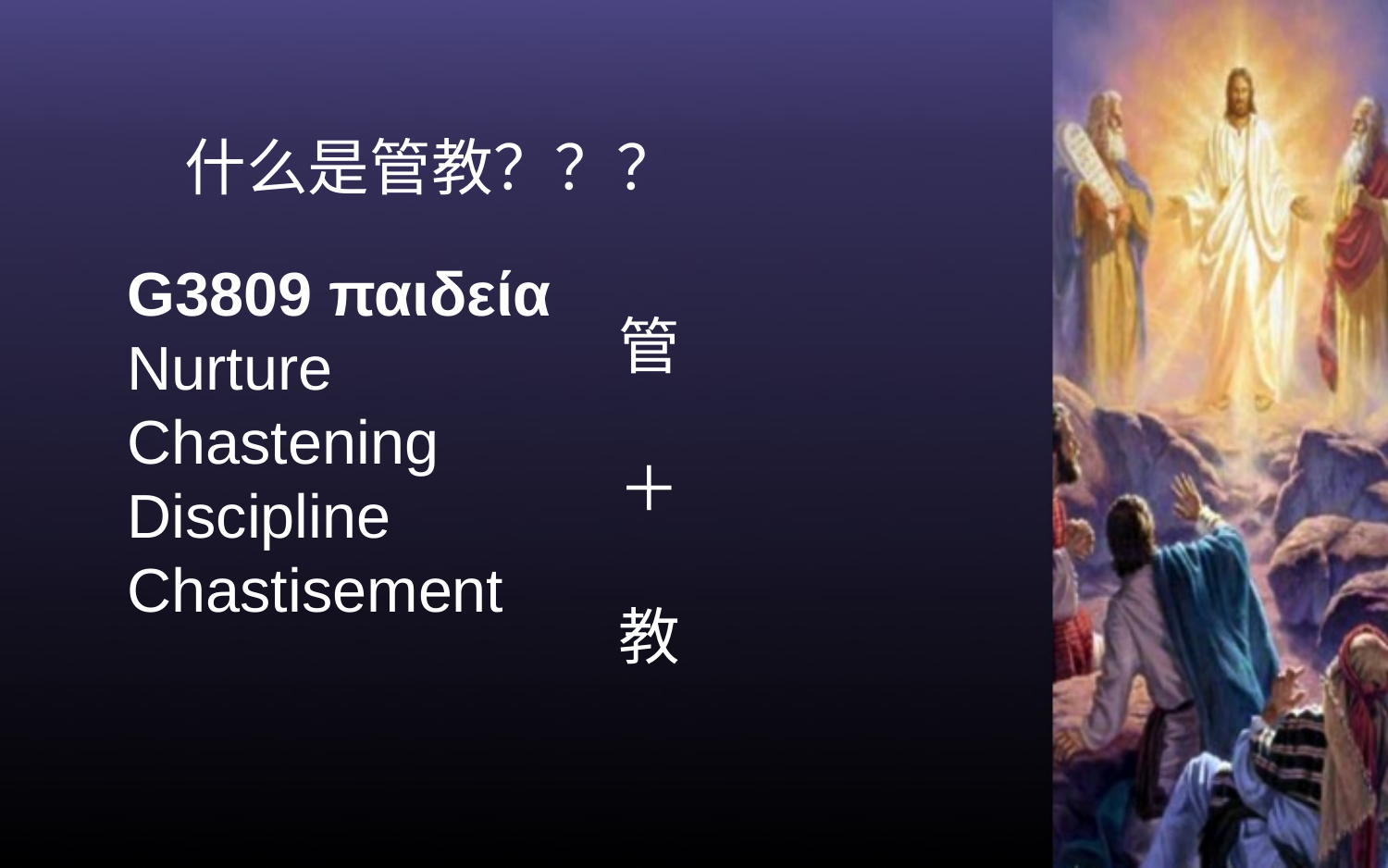

什么是管教？？？
G3809 παιδεία
Nurture
Chastening
Discipline
Chastisement
管
＋
教